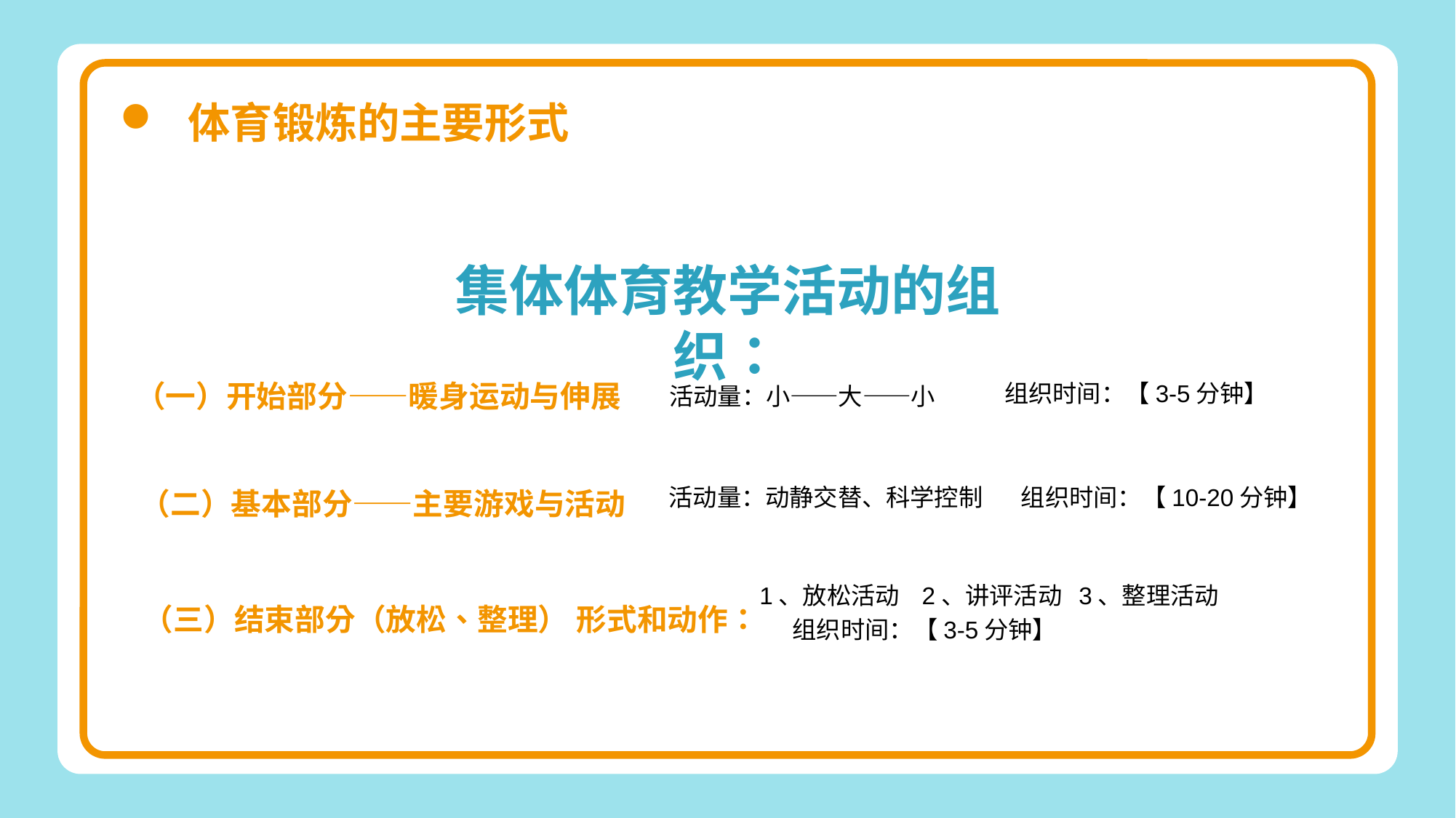

集体体育教学活动的组织：
（一）开始部分——暖身运动与伸展
组织时间：【3-5分钟】
活动量：小——大——小
活动量：动静交替、科学控制
组织时间：【10-20分钟】
（二）基本部分——主要游戏与活动
1、放松活动   2、讲评活动  3、整理活动
组织时间：【3-5分钟】
（三）结束部分（放松、整理） 形式和动作：